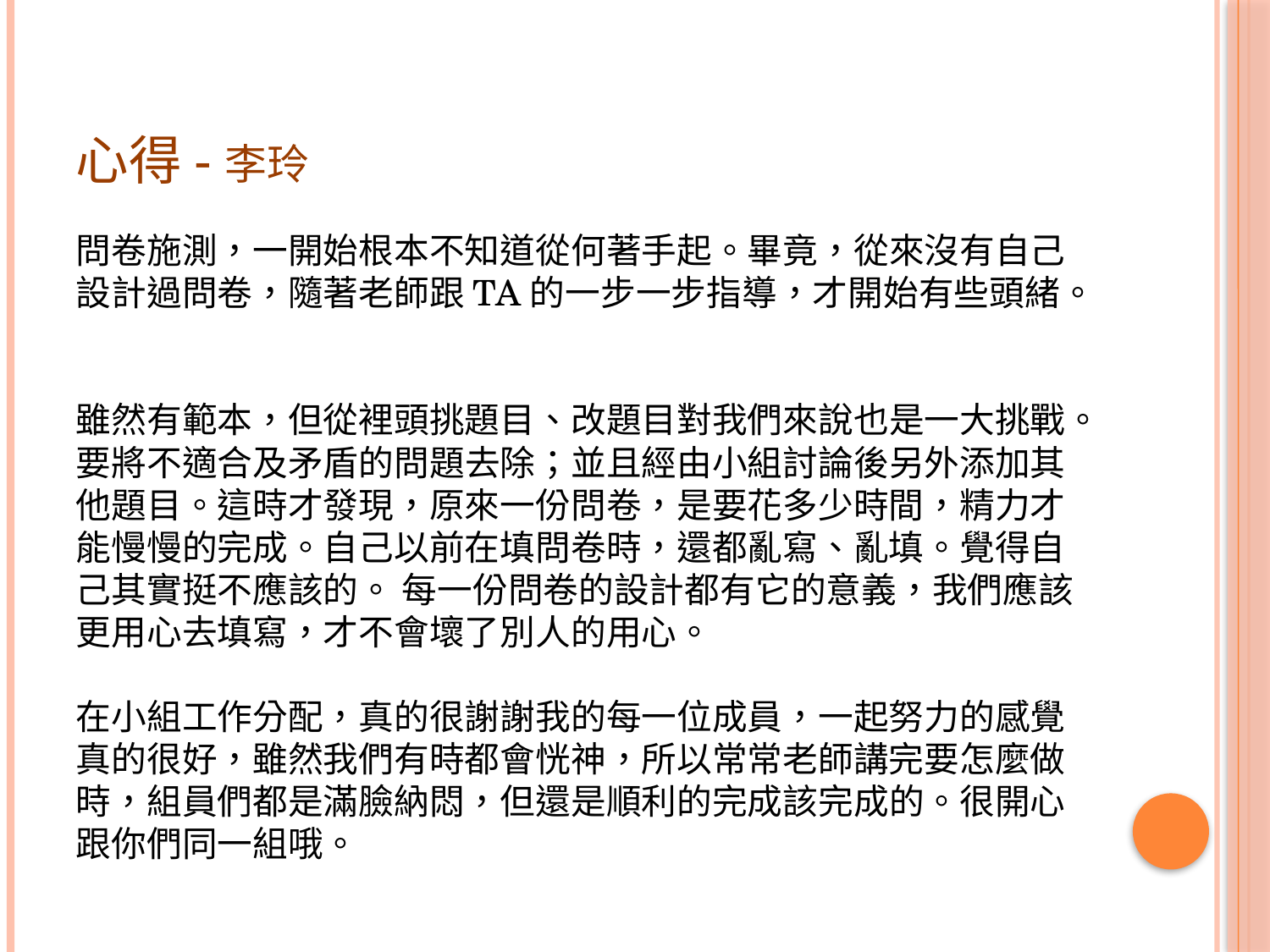

# 心得-李玲
問卷施測，一開始根本不知道從何著手起。畢竟，從來沒有自己設計過問卷，隨著老師跟TA的一步一步指導，才開始有些頭緒。
雖然有範本，但從裡頭挑題目、改題目對我們來說也是一大挑戰。要將不適合及矛盾的問題去除；並且經由小組討論後另外添加其他題目。這時才發現，原來一份問卷，是要花多少時間，精力才能慢慢的完成。自己以前在填問卷時，還都亂寫、亂填。覺得自己其實挺不應該的。 每一份問卷的設計都有它的意義，我們應該更用心去填寫，才不會壞了別人的用心。
在小組工作分配，真的很謝謝我的每一位成員，一起努力的感覺真的很好，雖然我們有時都會恍神，所以常常老師講完要怎麼做時，組員們都是滿臉納悶，但還是順利的完成該完成的。很開心跟你們同一組哦。